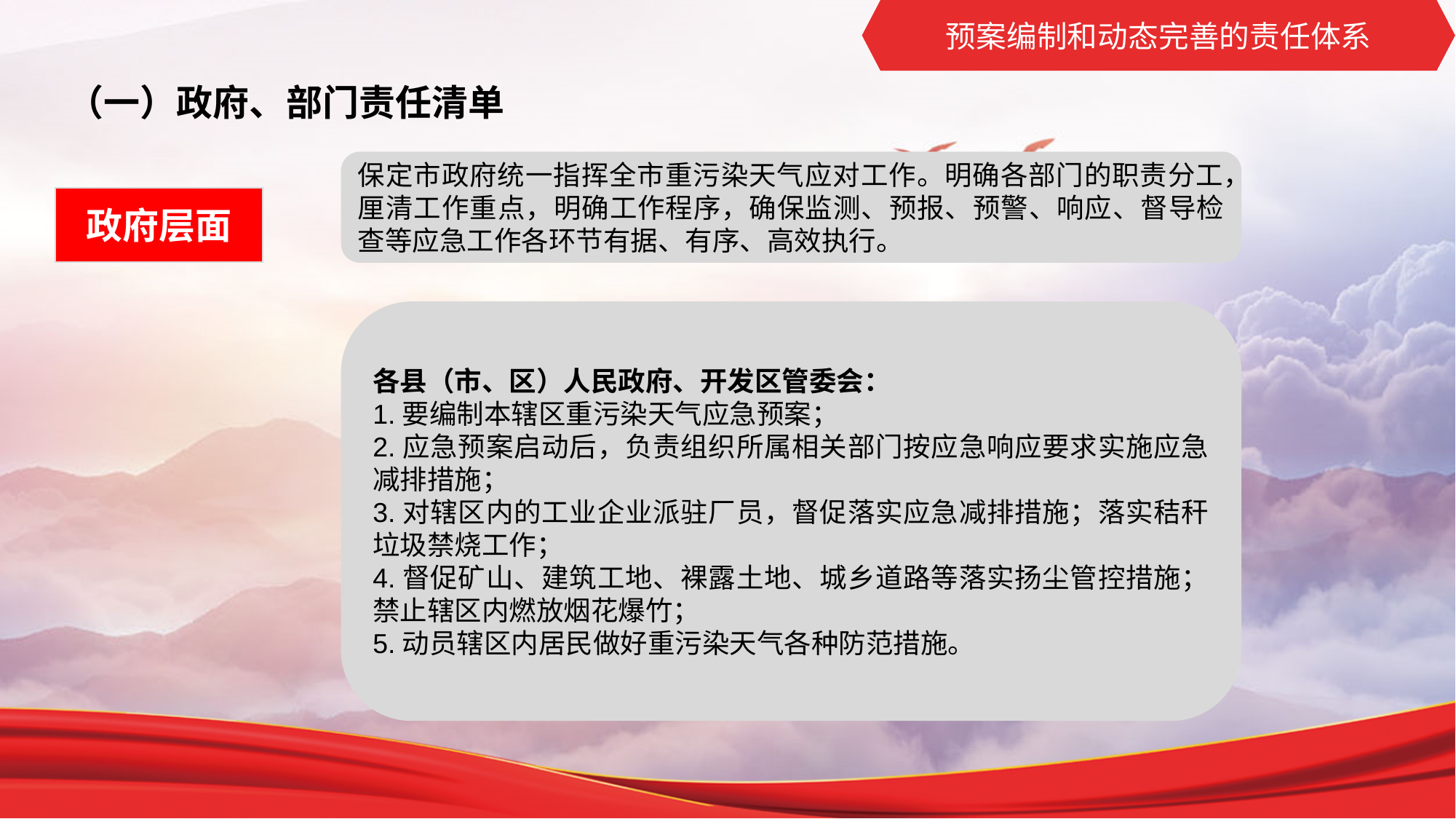

预案编制和动态完善的责任体系
（一）政府、部门责任清单
保定市政府统一指挥全市重污染天气应对工作。明确各部门的职责分工，厘清工作重点，明确工作程序，确保监测、预报、预警、响应、督导检查等应急工作各环节有据、有序、高效执行。
政府层面
各县（市、区）人民政府、开发区管委会：
1.要编制本辖区重污染天气应急预案；
2.应急预案启动后，负责组织所属相关部门按应急响应要求实施应急减排措施；
3.对辖区内的工业企业派驻厂员，督促落实应急减排措施；落实秸秆垃圾禁烧工作；
4.督促矿山、建筑工地、裸露土地、城乡道路等落实扬尘管控措施；禁止辖区内燃放烟花爆竹；
5.动员辖区内居民做好重污染天气各种防范措施。